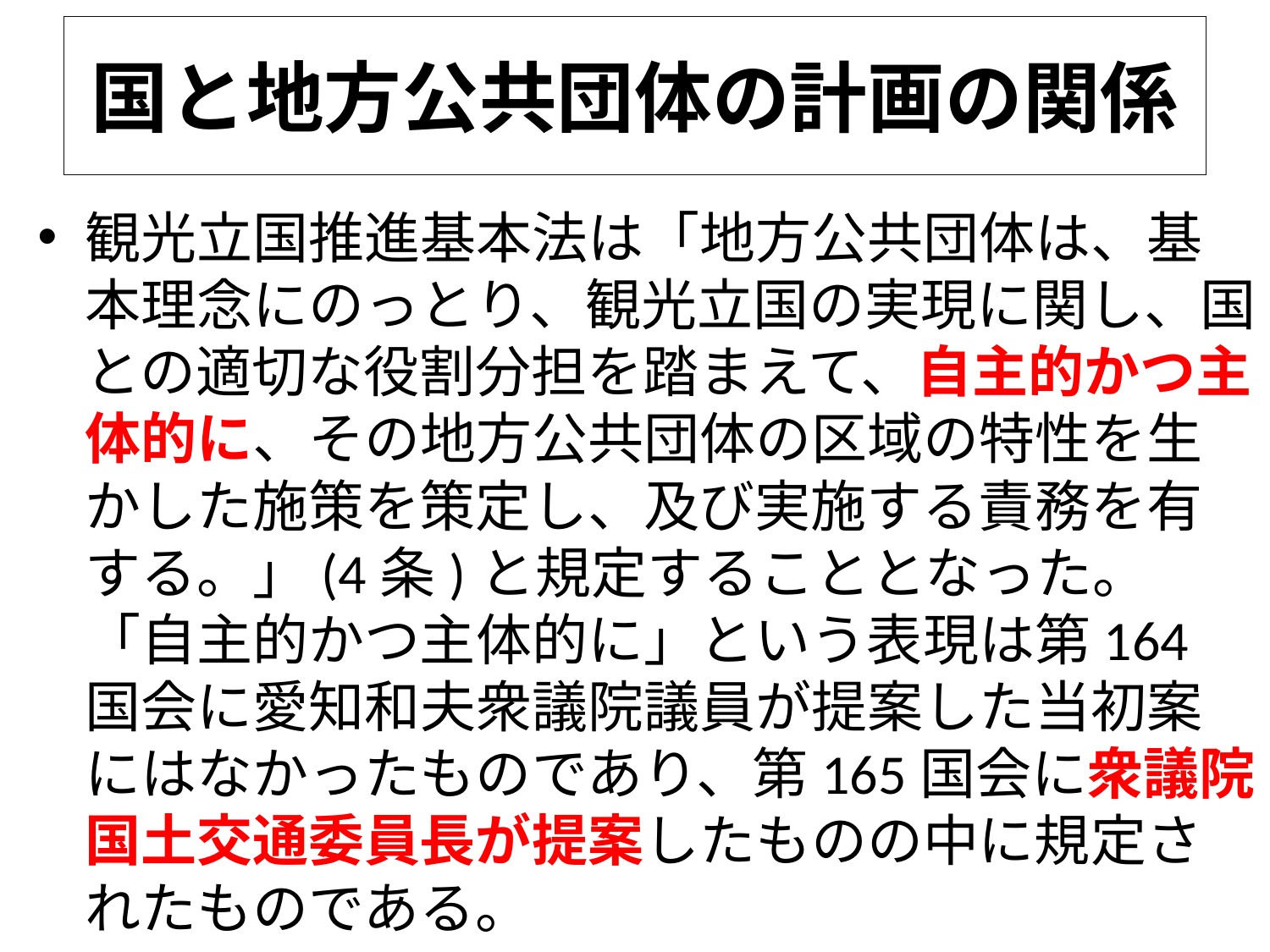

# 国と地方公共団体の計画の関係
観光立国推進基本法は「地方公共団体は、基本理念にのっとり、観光立国の実現に関し、国との適切な役割分担を踏まえて、自主的かつ主体的に、その地方公共団体の区域の特性を生かした施策を策定し、及び実施する責務を有する。」(4条)と規定することとなった。「自主的かつ主体的に」という表現は第164国会に愛知和夫衆議院議員が提案した当初案にはなかったものであり、第165国会に衆議院国土交通委員長が提案したものの中に規定されたものである。